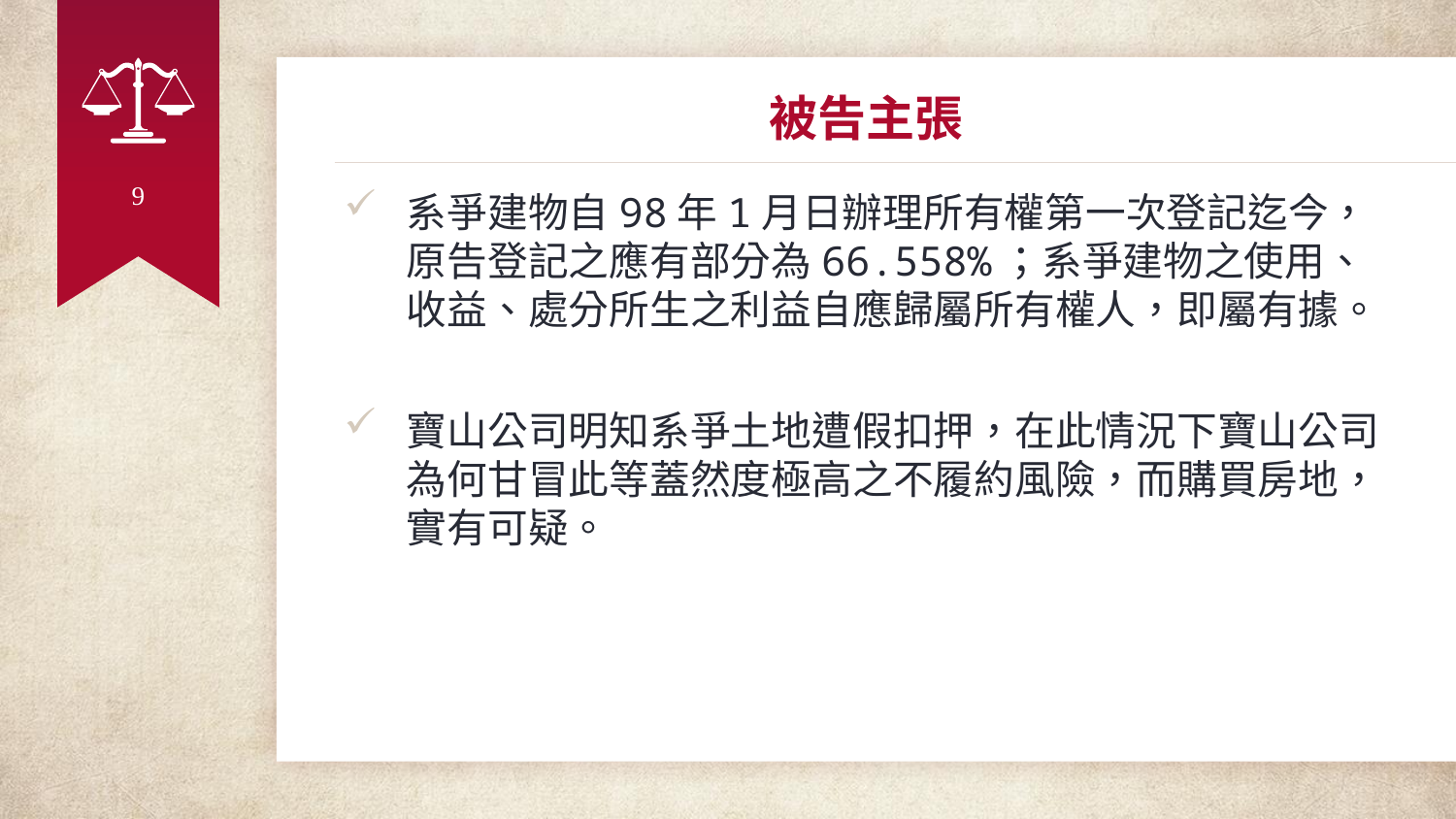

# 被告主張
9
系爭建物自98年1月日辦理所有權第一次登記迄今，原告登記之應有部分為66.558%；系爭建物之使用、收益、處分所生之利益自應歸屬所有權人，即屬有據。

寶山公司明知系爭土地遭假扣押，在此情況下寶山公司為何甘冒此等蓋然度極高之不履約風險，而購買房地，實有可疑。